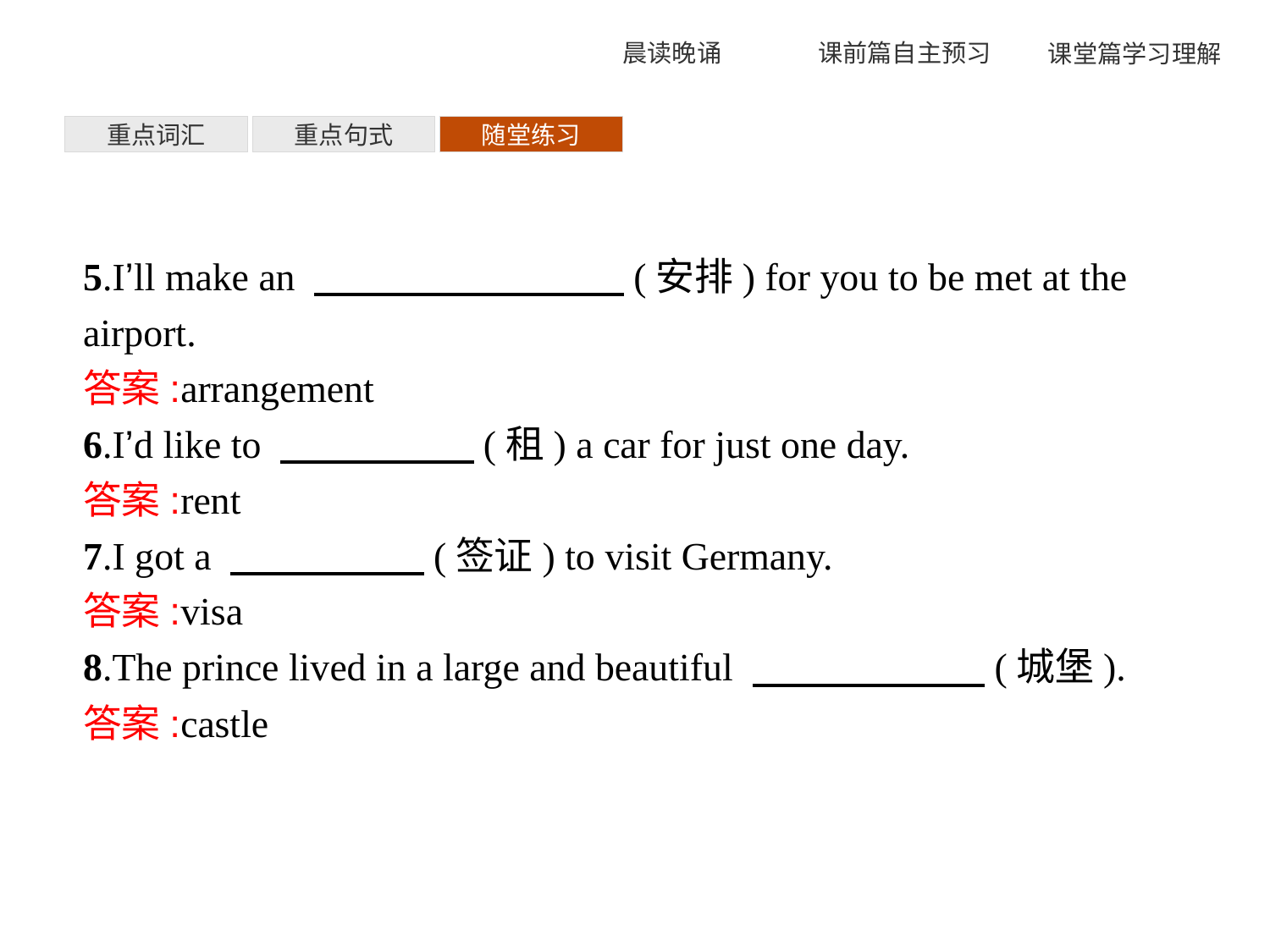

重点词汇
重点句式
随堂练习
5.I’ll make an 　　　　　　　　(安排) for you to be met at the airport.
答案:arrangement
6.I’d like to 　　　　　(租) a car for just one day.
答案:rent
7.I got a 　　　　　(签证) to visit Germany.
答案:visa
8.The prince lived in a large and beautiful 　　　　　　(城堡).
答案:castle